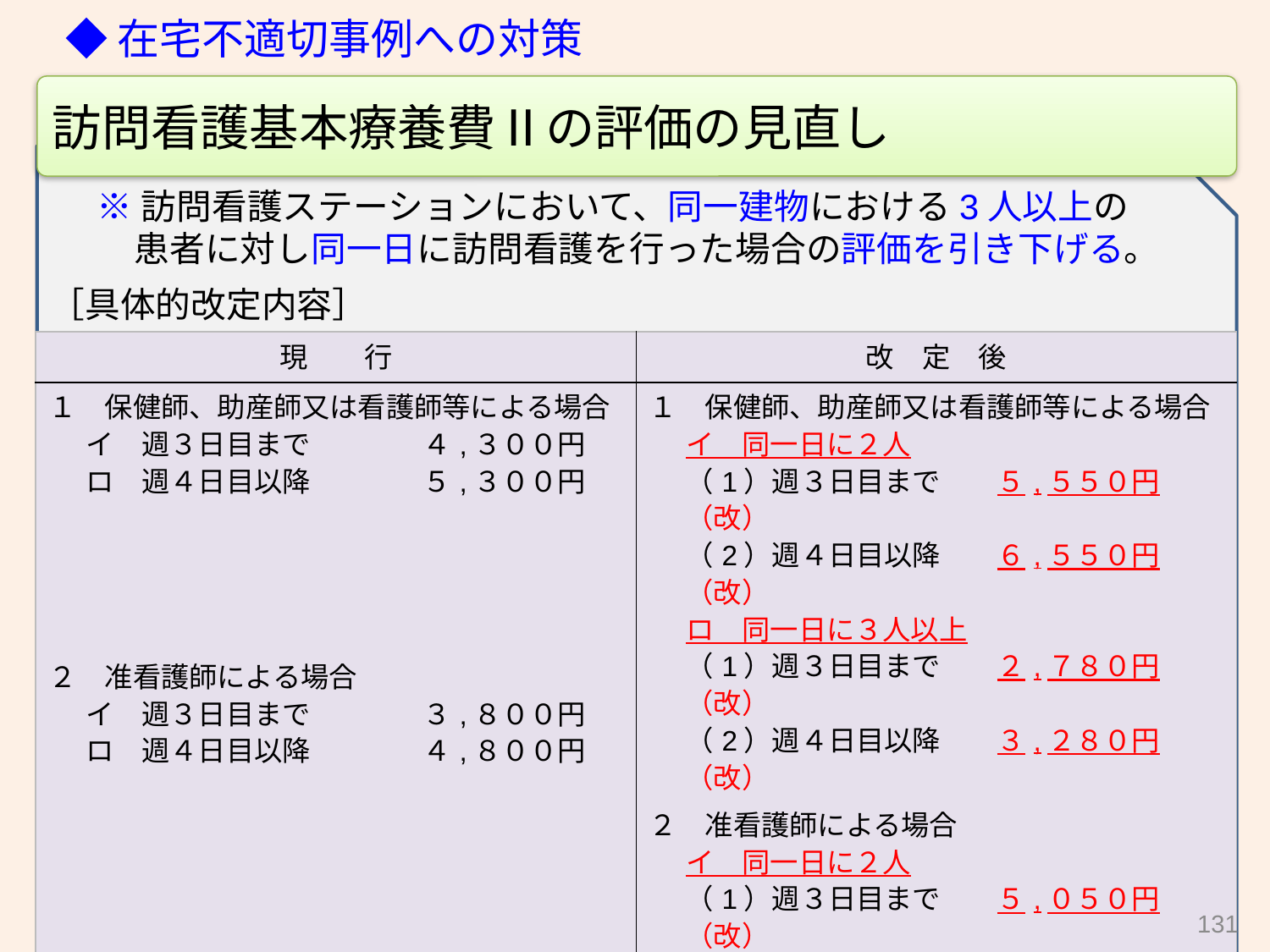

◆在宅不適切事例への対策
訪問看護基本療養費Ⅱの評価の見直し

※訪問看護ステーションにおいて、同一建物における3人以上の患者に対し同一日に訪問看護を行った場合の評価を引き下げる。
［具体的改定内容］
| 現　　行 | 改　定　後 |
| --- | --- |
| １　保健師、助産師又は看護師等による場合 イ　週３日目まで　　　　４,３００円 ロ　週４日目以降　　　　５,３００円     ２　准看護師による場合 イ　週３日目まで　　　　３,８００円 ロ　週４日目以降　　　　４,８００円 | １　保健師、助産師又は看護師等による場合 イ　同一日に２人 （1）週３日目まで　　５,５５０円（改） （2）週４日目以降　　６,５５０円（改） ロ　同一日に３人以上 （1）週３日目まで　　２,７８０円（改） （2）週４日目以降　　３,２８０円（改） ２　准看護師による場合 イ　同一日に２人 （1）週３日目まで　　５,０５０円（改） （2）週４日目以降　　６,０５０円（改） ロ　同一日に３人以上 （1）週３日目まで　　２,５３０円（改） （2）週４日目以降　　３,０３０円（改） |
131